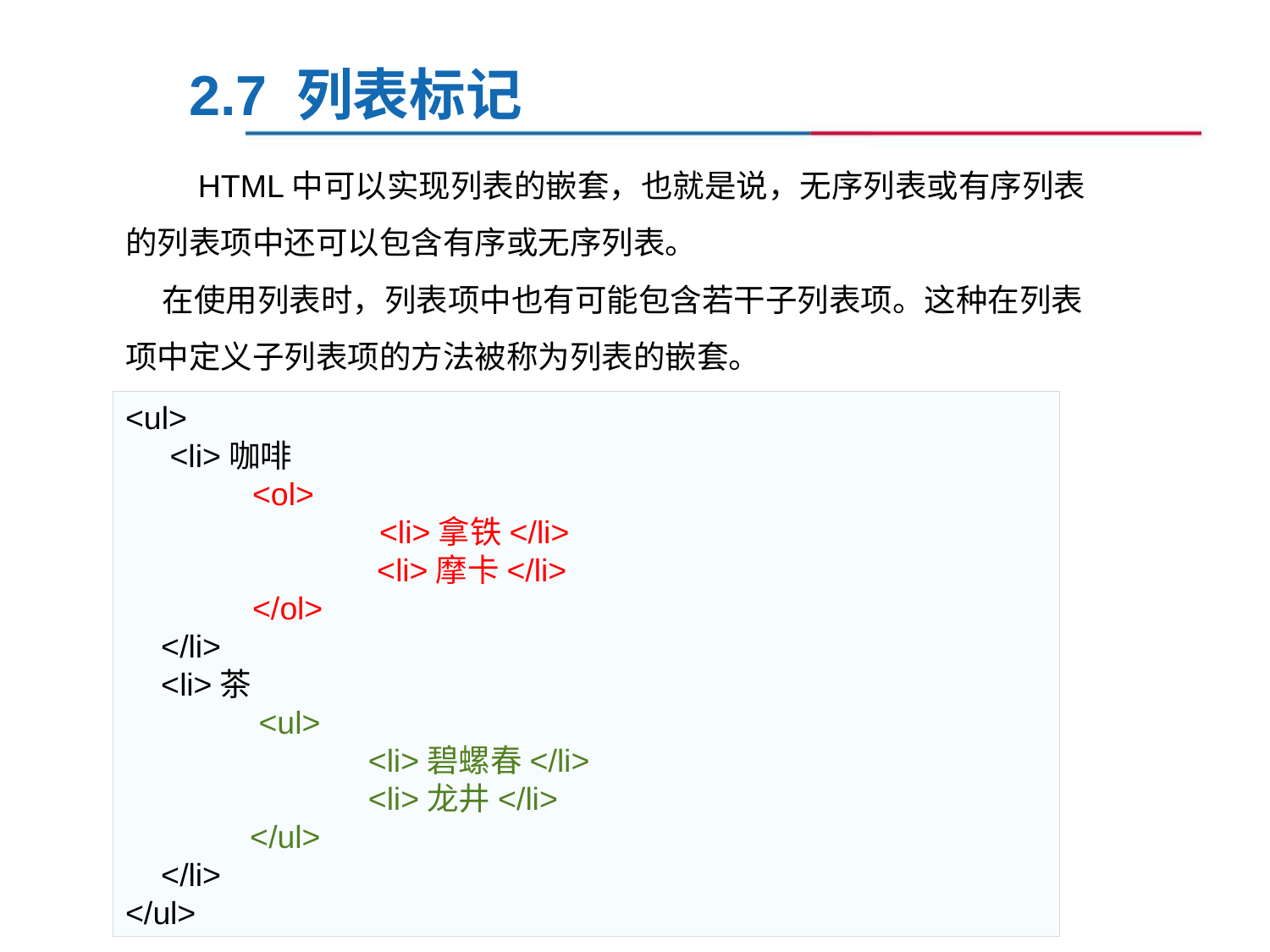

2.7 列表标记
    HTML中可以实现列表的嵌套，也就是说，无序列表或有序列表的列表项中还可以包含有序或无序列表。
在使用列表时，列表项中也有可能包含若干子列表项。这种在列表项中定义子列表项的方法被称为列表的嵌套。

<ul>
     <li>咖啡
    	<ol>
		<li>拿铁</li>
            	              <li>摩卡</li>
        	</ol>
    </li>
    <li>茶
               <ul>
        	             <li>碧螺春</li>
            	             <li>龙井</li>
              </ul>
    </li>
</ul>

68